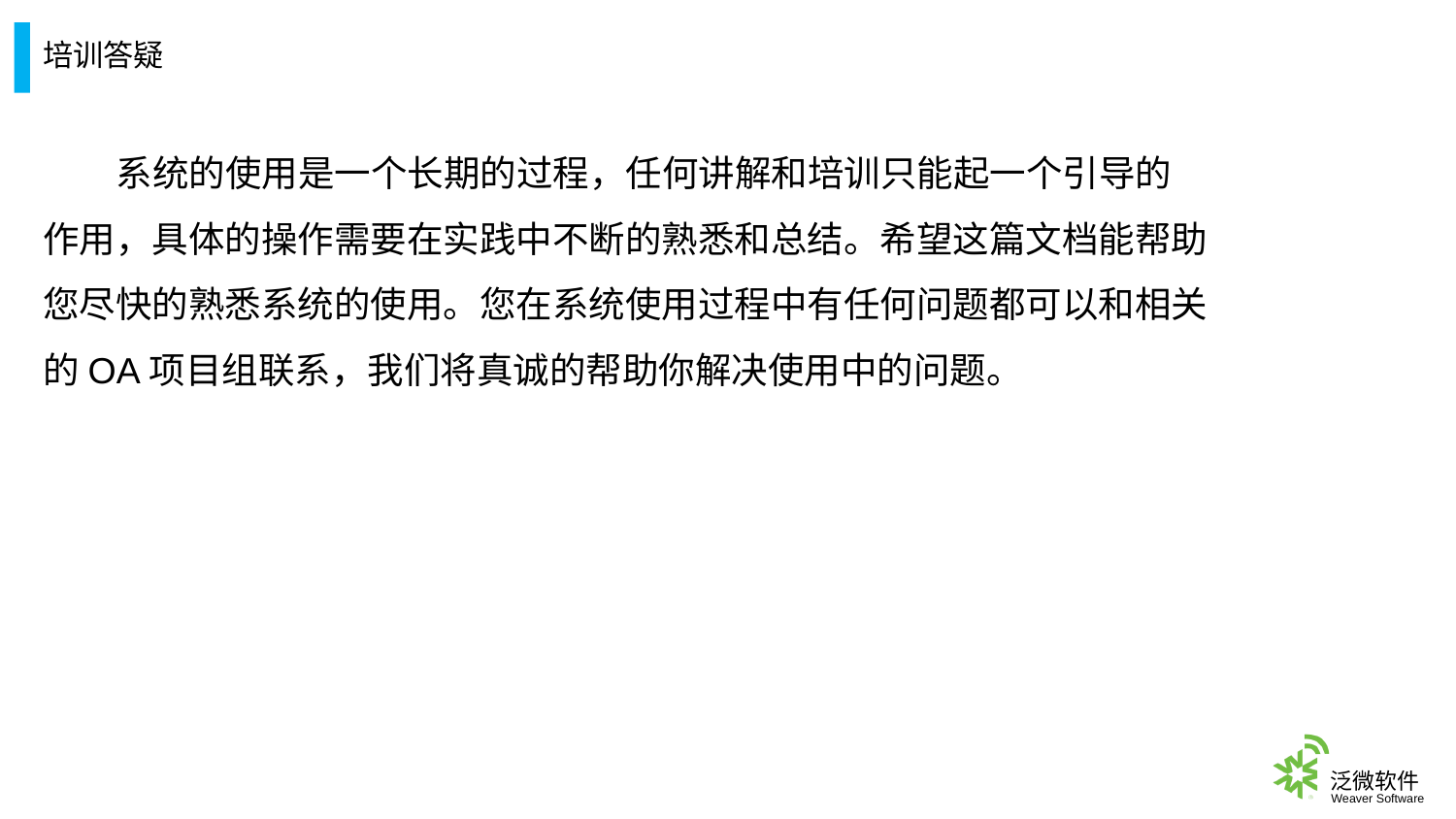

培训答疑
         系统的使用是一个长期的过程，任何讲解和培训只能起一个引导的作用，具体的操作需要在实践中不断的熟悉和总结。希望这篇文档能帮助您尽快的熟悉系统的使用。您在系统使用过程中有任何问题都可以和相关的OA项目组联系，我们将真诚的帮助你解决使用中的问题。